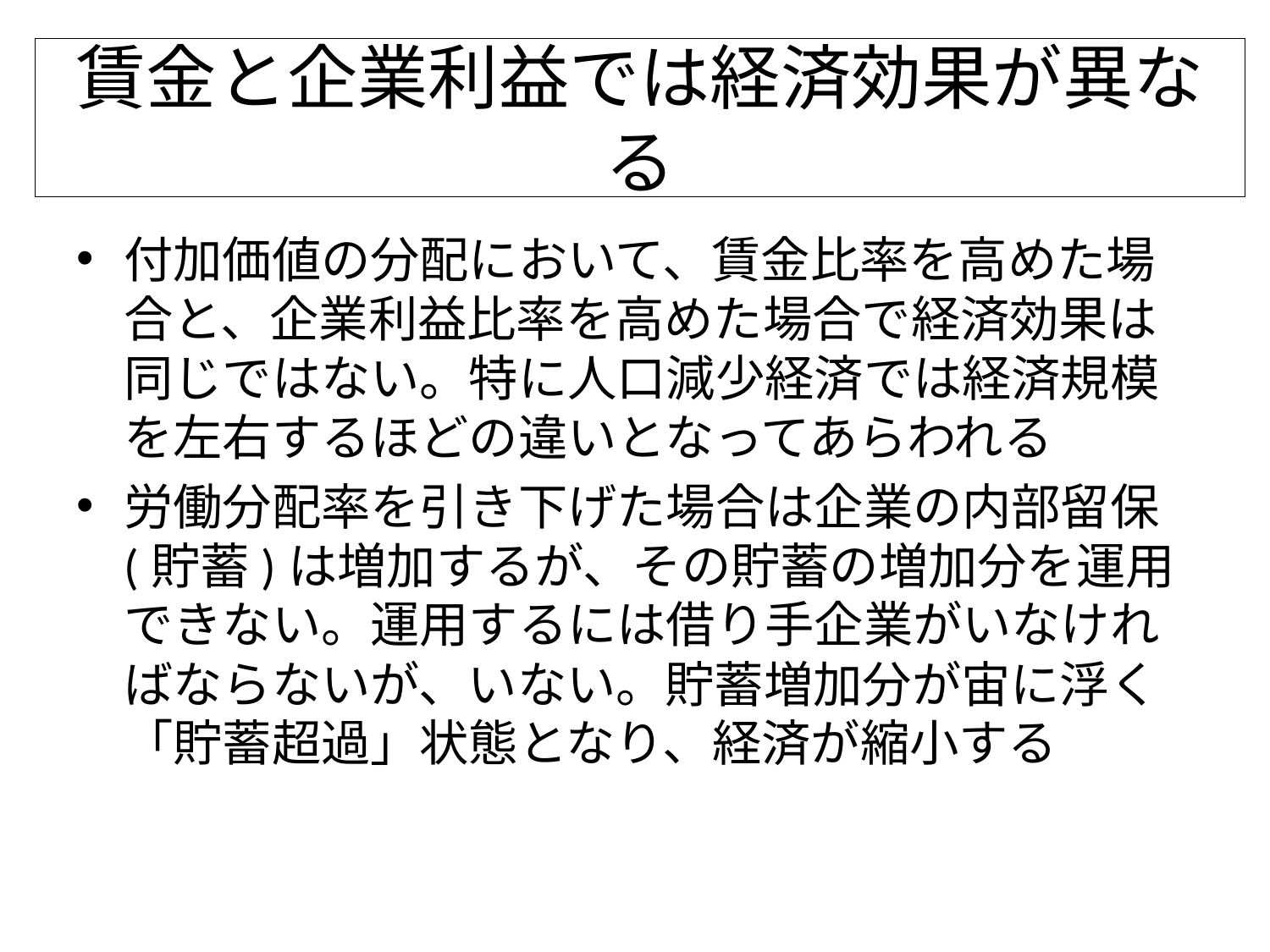

# 賃金と企業利益では経済効果が異なる
付加価値の分配において、賃金比率を高めた場合と、企業利益比率を高めた場合で経済効果は同じではない。特に人口減少経済では経済規模を左右するほどの違いとなってあらわれる
労働分配率を引き下げた場合は企業の内部留保(貯蓄)は増加するが、その貯蓄の増加分を運用できない。運用するには借り手企業がいなければならないが、いない。貯蓄増加分が宙に浮く「貯蓄超過」状態となり、経済が縮小する